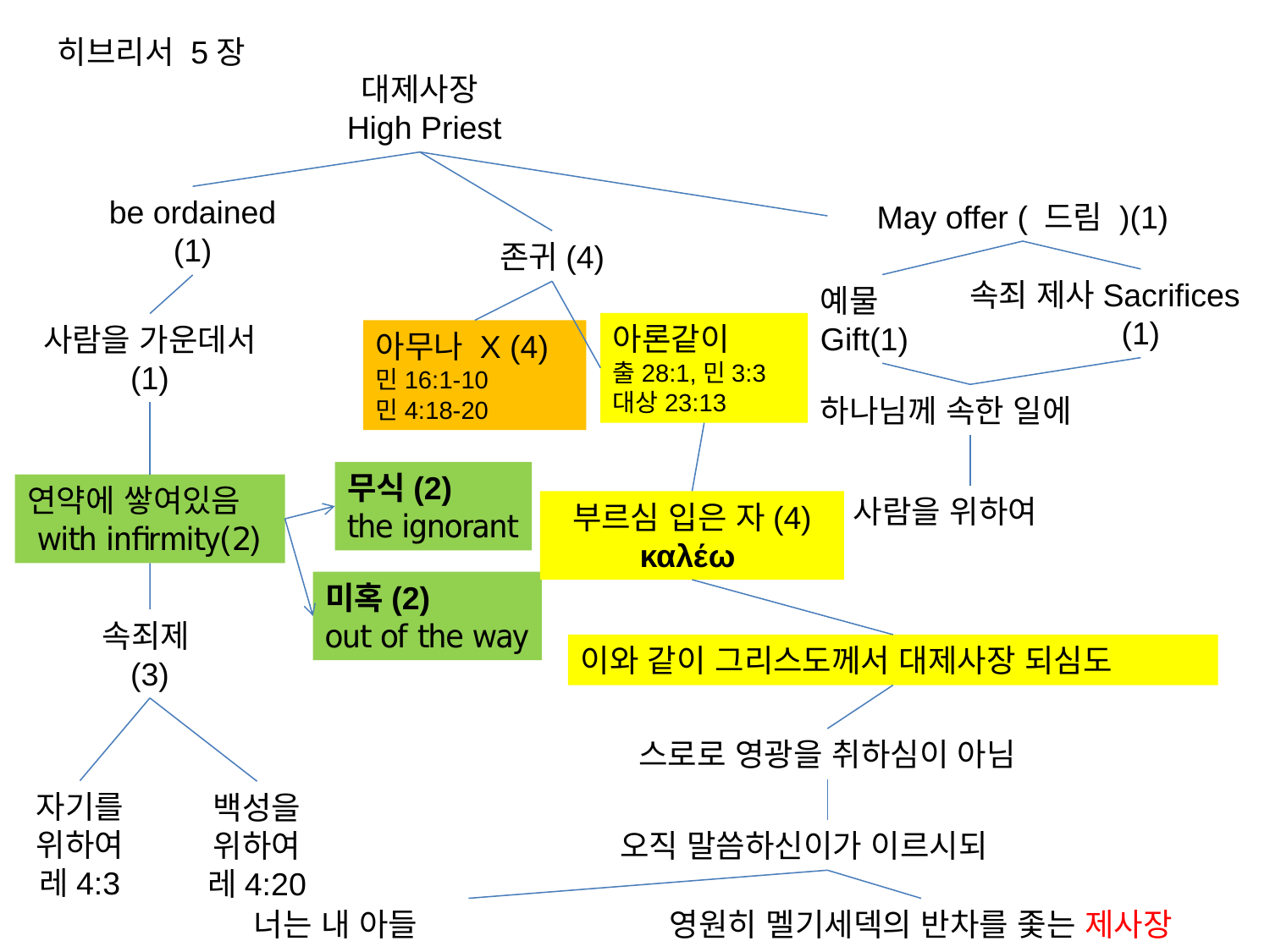

히브리서 5장
대제사장
 High Priest
 Every Levitical high priest
be ordained
(1)
May offer ( 드림 )(1)
존귀(4)
속죄 제사Sacrifices
(1)
예물
Gift(1)
아론같이
출28:1,민3:3
대상23:13
사람을 가운데서
(1)
아무나 X (4)
민16:1-10
민4:18-20
하나님께 속한 일에
무식(2)
the ignorant
연약에 쌓여있음
with infirmity(2)
사람을 위하여
부르심 입은 자(4)
καλέω
미혹(2)
out of the way
속죄제(3)
이와 같이 그리스도께서 대제사장 되심도
스로로 영광을 취하심이 아님
자기를 위하여
레4:3
백성을 위하여
레4:20
오직 말씀하신이가 이르시되
너는 내 아들
영원히 멜기세덱의 반차를 좇는 제사장